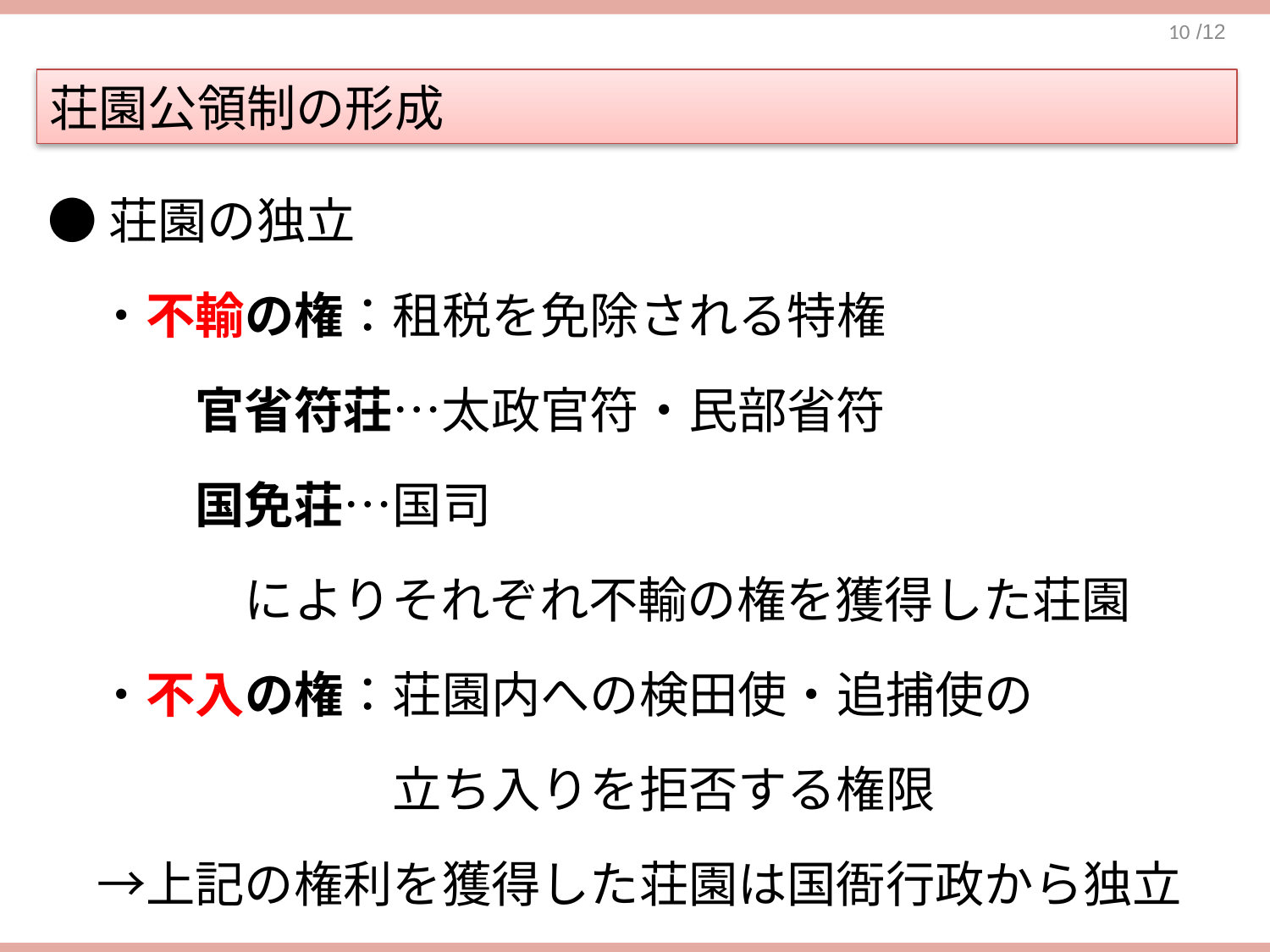

荘園公領制の形成
●荘園の独立
　・不輸の権：租税を免除される特権
　　　官省符荘…太政官符・民部省符
　　　国免荘…国司
　　　　によりそれぞれ不輸の権を獲得した荘園
　・不入の権：荘園内への検田使・追捕使の
　　　　　　　立ち入りを拒否する権限
　→上記の権利を獲得した荘園は国衙行政から独立